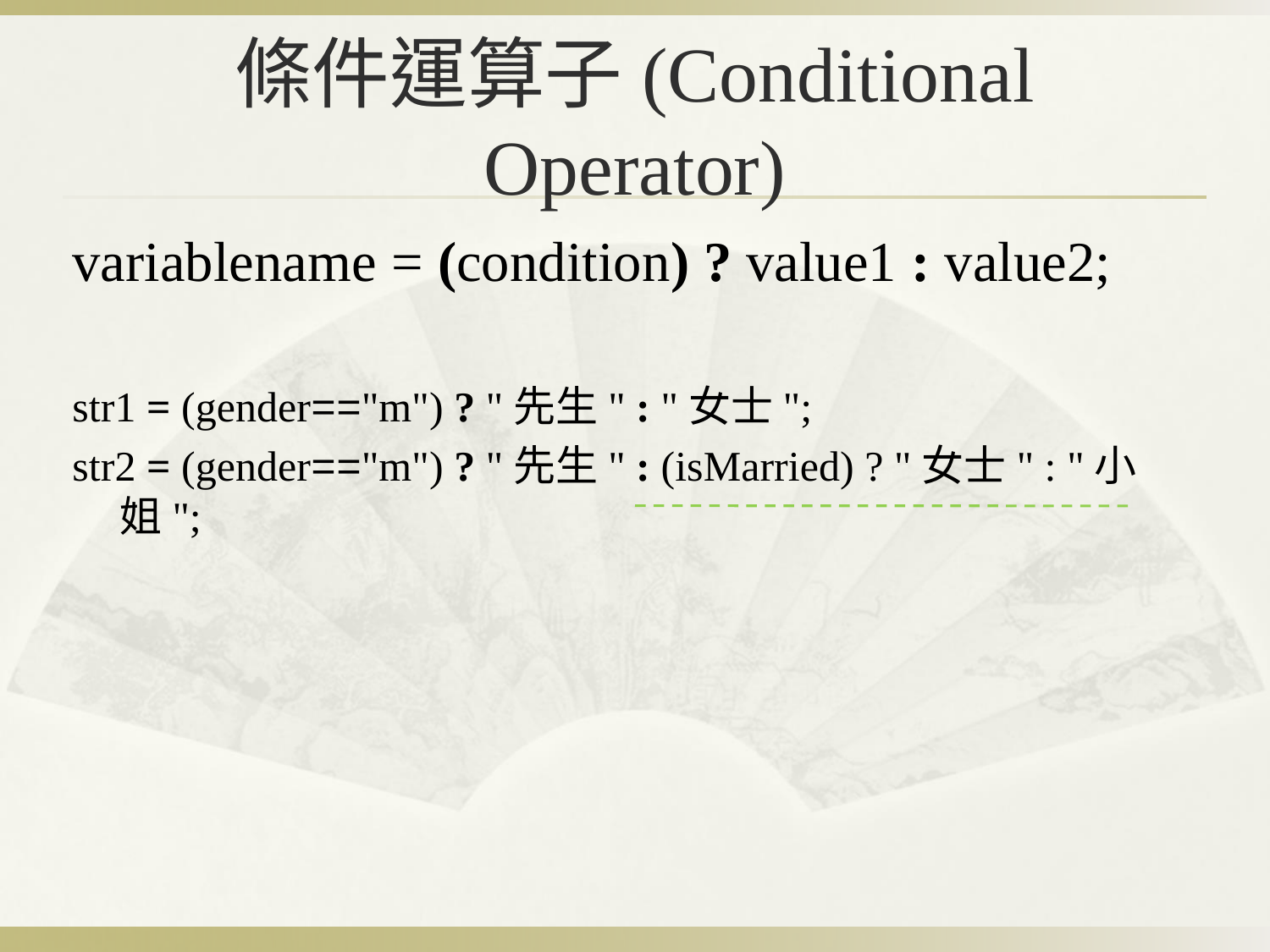

# 條件運算子(Conditional Operator)
variablename = (condition) ? value1 : value2;

str1 = (gender=="m") ? "先生" : "女士";
str2 = (gender=="m") ? "先生" : (isMarried) ? "女士" : "小姐";